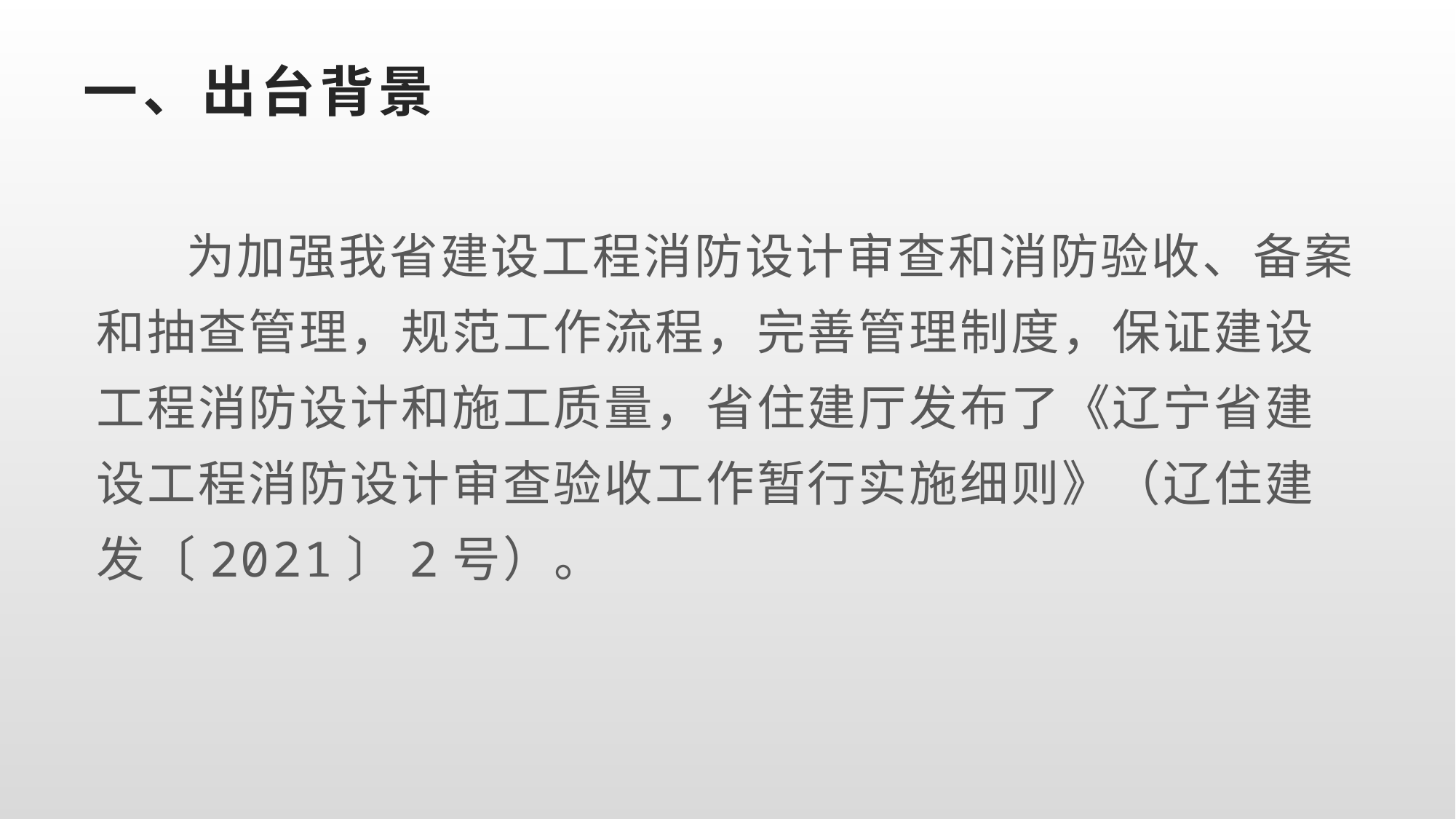

# 一、出台背景

        为加强我省建设工程消防设计审查和消防验收、备案和抽查管理，规范工作流程，完善管理制度，保证建设工程消防设计和施工质量，省住建厅发布了《辽宁省建设工程消防设计审查验收工作暂行实施细则》（辽住建发〔2021〕2号）。